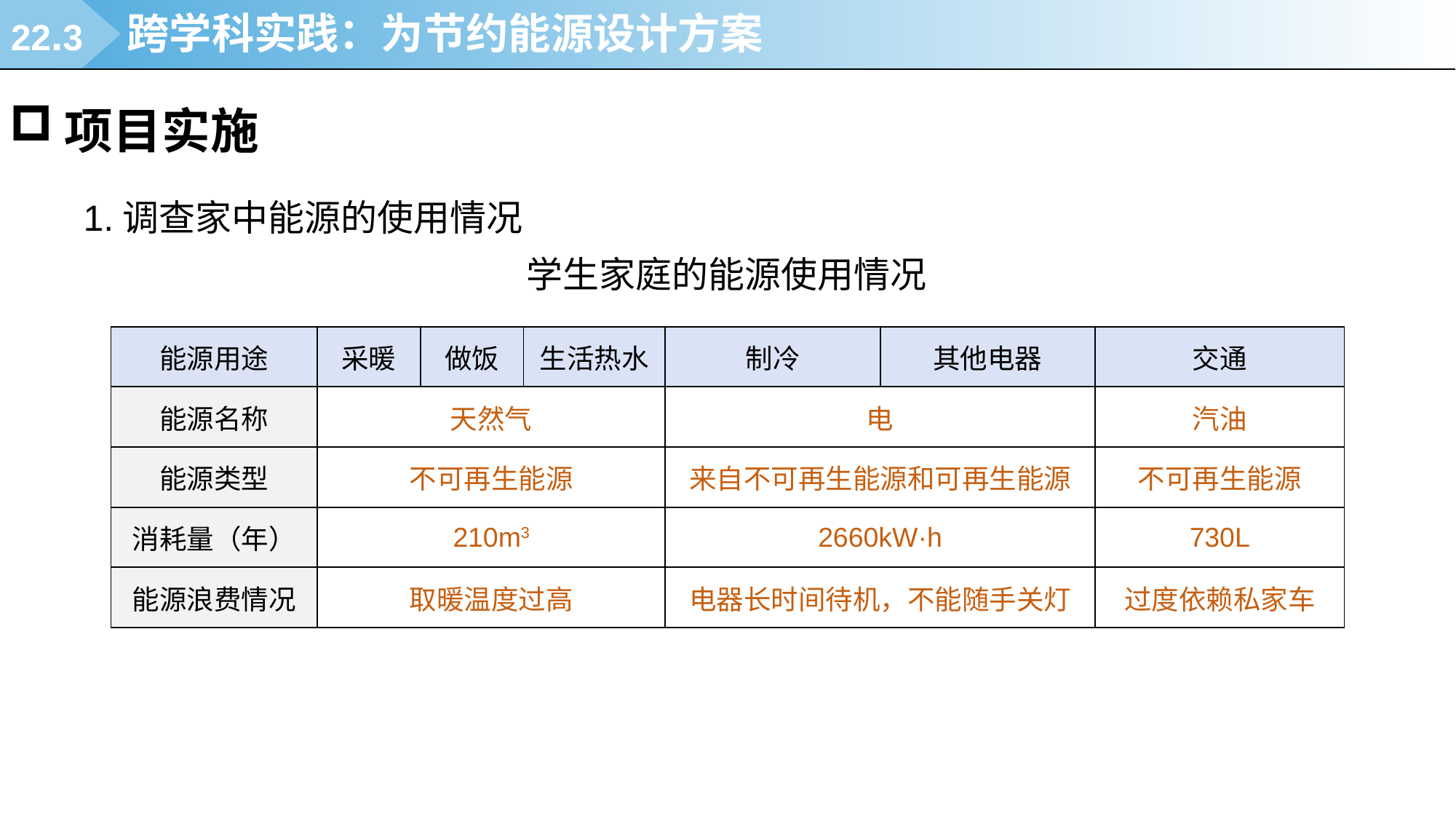

22.3
跨学科实践：为节约能源设计方案
项目实施
1.调查家中能源的使用情况
学生家庭的能源使用情况
| 能源用途 | 采暖 | 做饭 | 生活热水 | 制冷 | 其他电器 | 交通 |
| --- | --- | --- | --- | --- | --- | --- |
| 能源名称 | 天然气 |  |  | 电 |  | 汽油 |
| 能源类型 | 不可再生能源 |  |  | 来自不可再生能源和可再生能源 |  | 不可再生能源 |
| 消耗量（年） | 210m3 |  |  | 2660kW·h |  | 730L |
| 能源浪费情况 | 取暖温度过高 |  |  | 电器长时间待机，不能随手关灯 |  | 过度依赖私家车 |